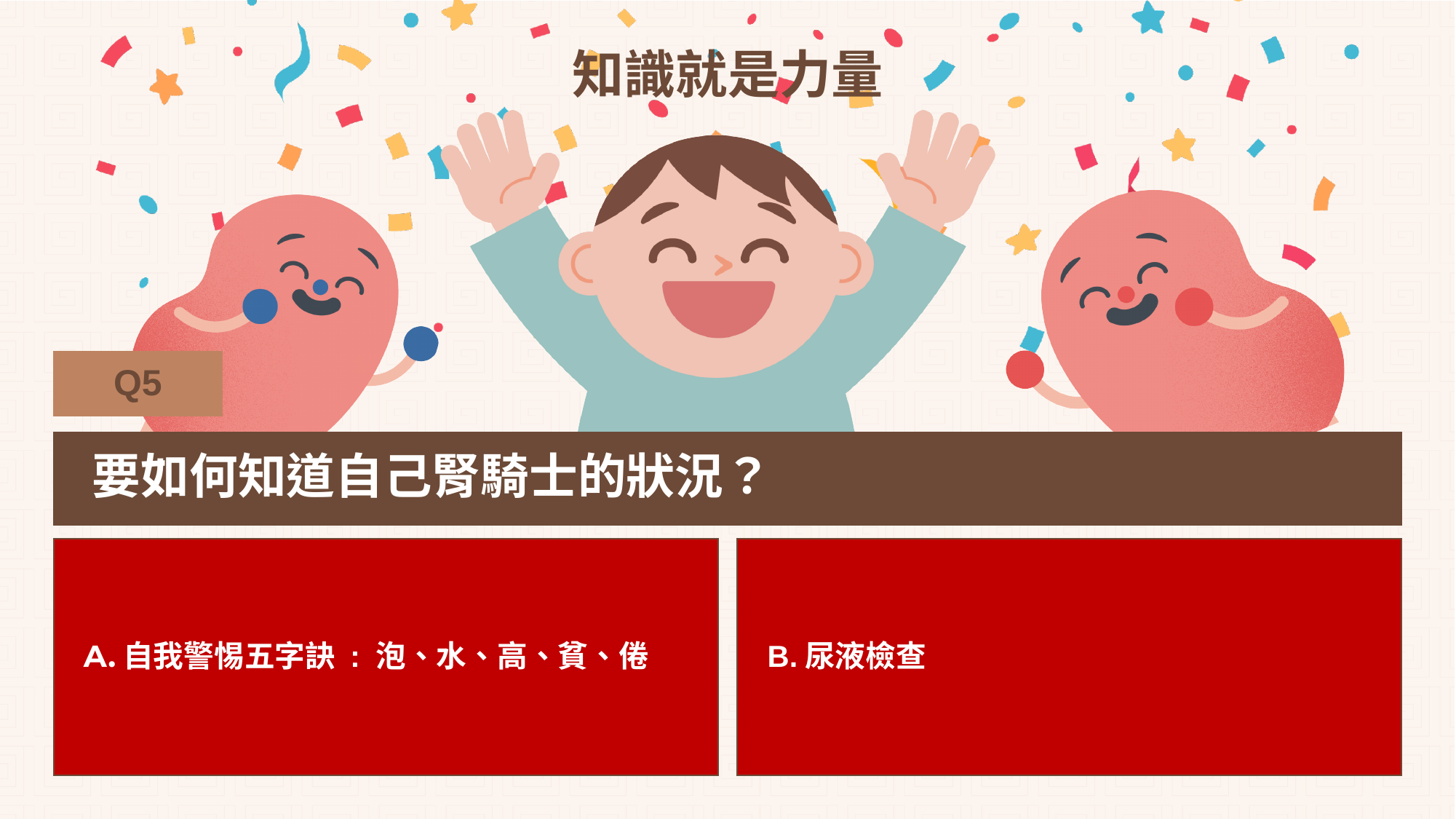

兩位腎騎士住腰部後方、左右各一、左高右低。
他們兩位住在人體胸部。
我們人體只有一位腎騎士，他就住在心臟隔壁。
腎騎士住在下腹部。

# 知識就是力量

Q5
要如何知道自己腎騎士的狀況？
A.自我警惕五字訣 : 泡、水、高、貧、倦
B.尿液檢查